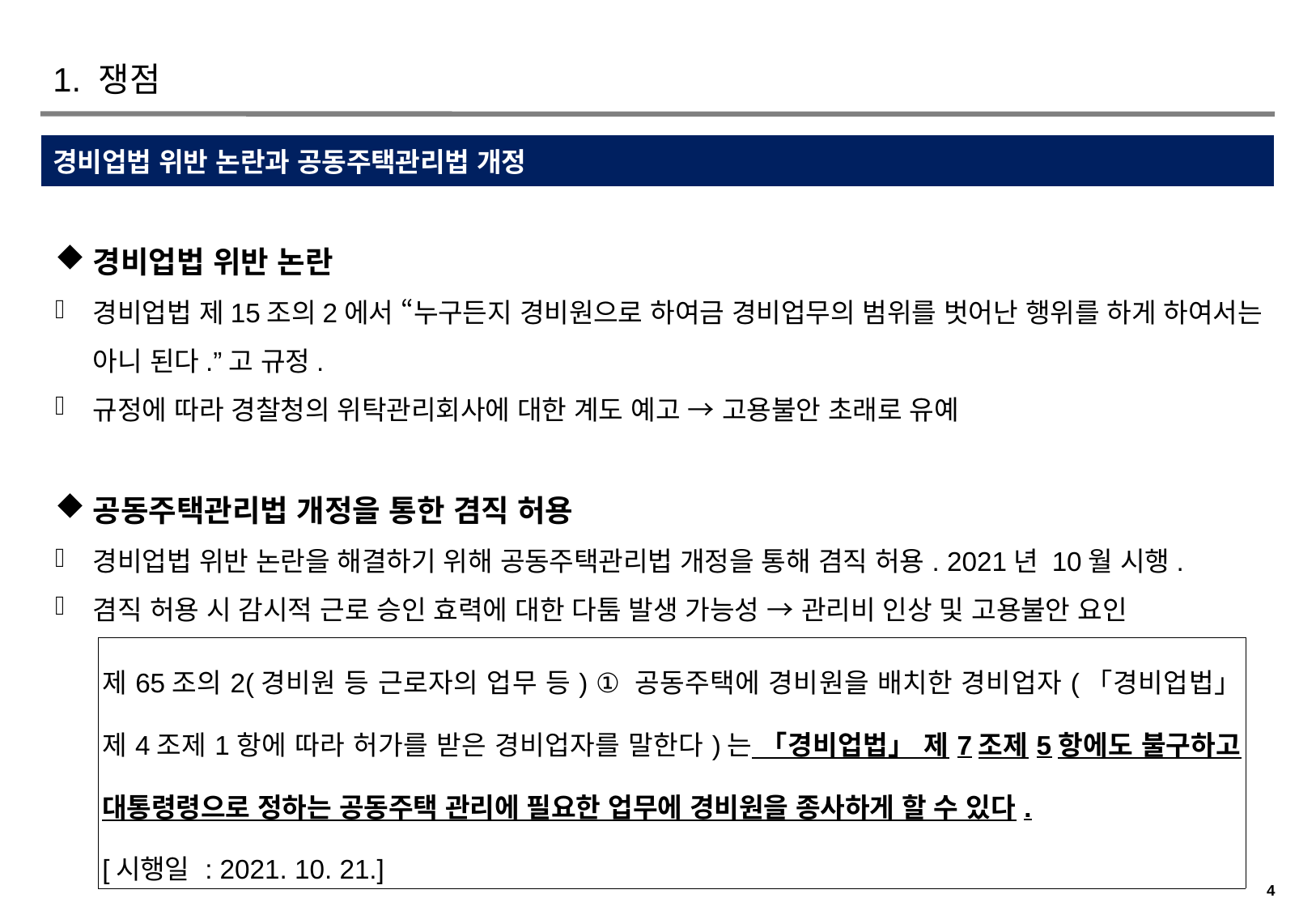

# 1. 쟁점
경비업법 위반 논란과 공동주택관리법 개정

경비업법 위반 논란
경비업법 제15조의2에서 “누구든지 경비원으로 하여금 경비업무의 범위를 벗어난 행위를 하게 하여서는 아니 된다.”고 규정.
규정에 따라 경찰청의 위탁관리회사에 대한 계도 예고 → 고용불안 초래로 유예

공동주택관리법 개정을 통한 겸직 허용
경비업법 위반 논란을 해결하기 위해 공동주택관리법 개정을 통해 겸직 허용. 2021년 10월 시행.
겸직 허용 시 감시적 근로 승인 효력에 대한 다툼 발생 가능성 → 관리비 인상 및 고용불안 요인
| 제65조의2(경비원 등 근로자의 업무 등) ① 공동주택에 경비원을 배치한 경비업자(「경비업법」 제4조제1항에 따라 허가를 받은 경비업자를 말한다)는 「경비업법」 제7조제5항에도 불구하고 대통령령으로 정하는 공동주택 관리에 필요한 업무에 경비원을 종사하게 할 수 있다. [시행일 : 2021. 10. 21.] |
| --- |